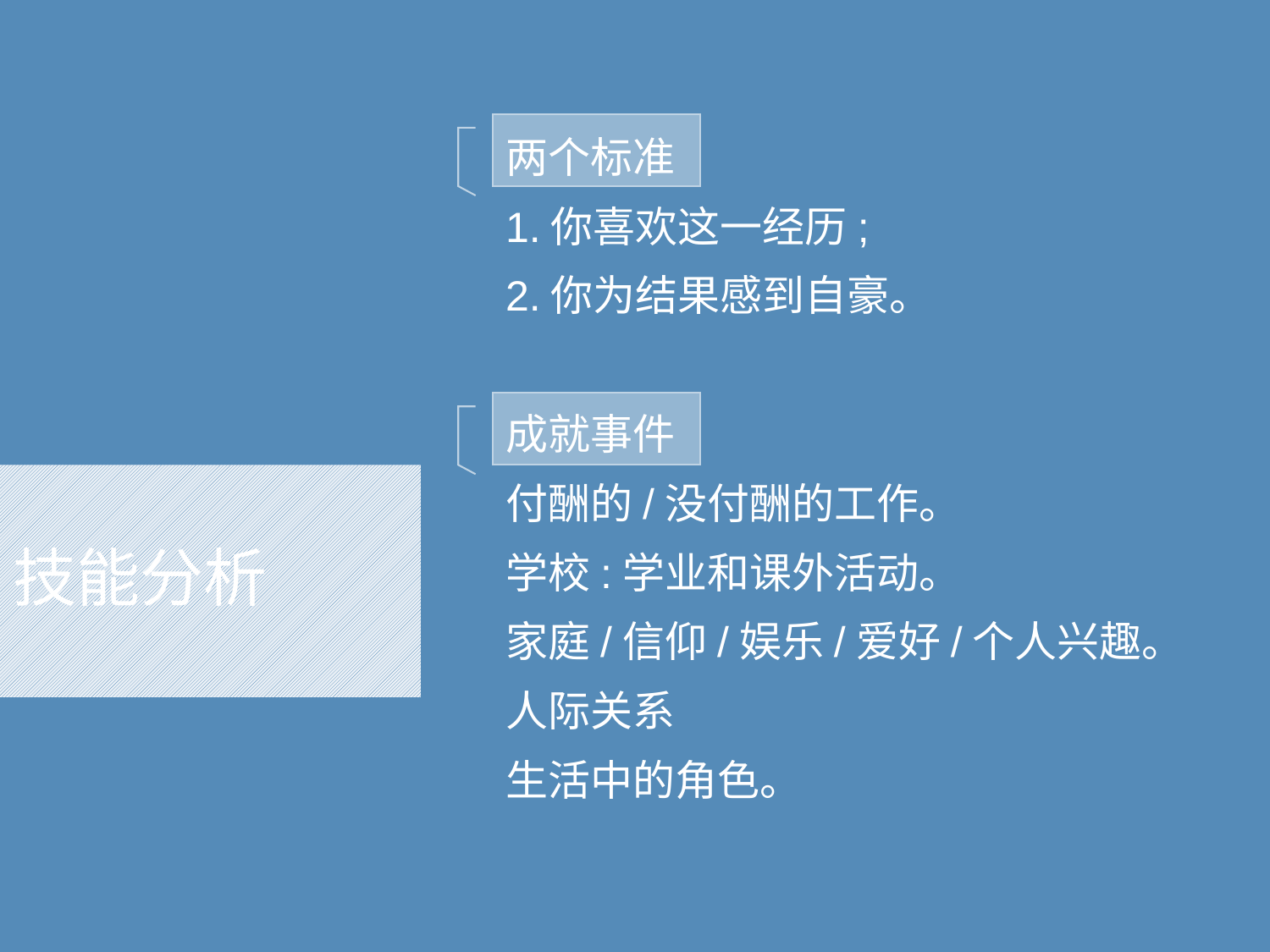

两个标准
1.你喜欢这一经历;
2.你为结果感到自豪。

成就事件
付酬的/没付酬的工作。
学校:学业和课外活动。
家庭/信仰/娱乐/爱好/个人兴趣。
人际关系
生活中的角色。

# 技能分析